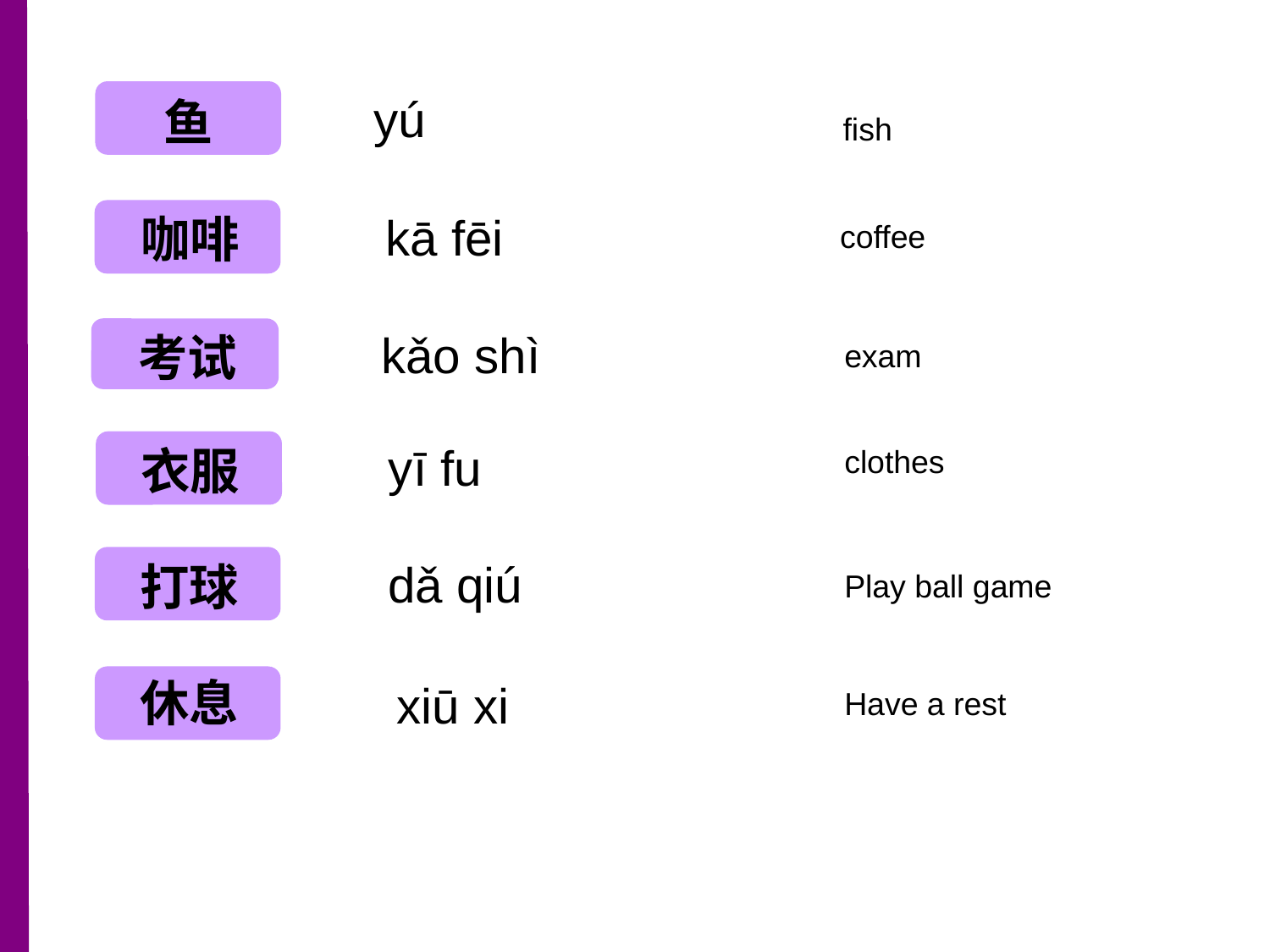

鱼
yú
fish

咖啡
kā fēi
coffee
kǎo shì

考试
exam
yī fu

衣服
clothes

打球
dǎ qiú
Play ball game
休息

xiū xi
Have a rest